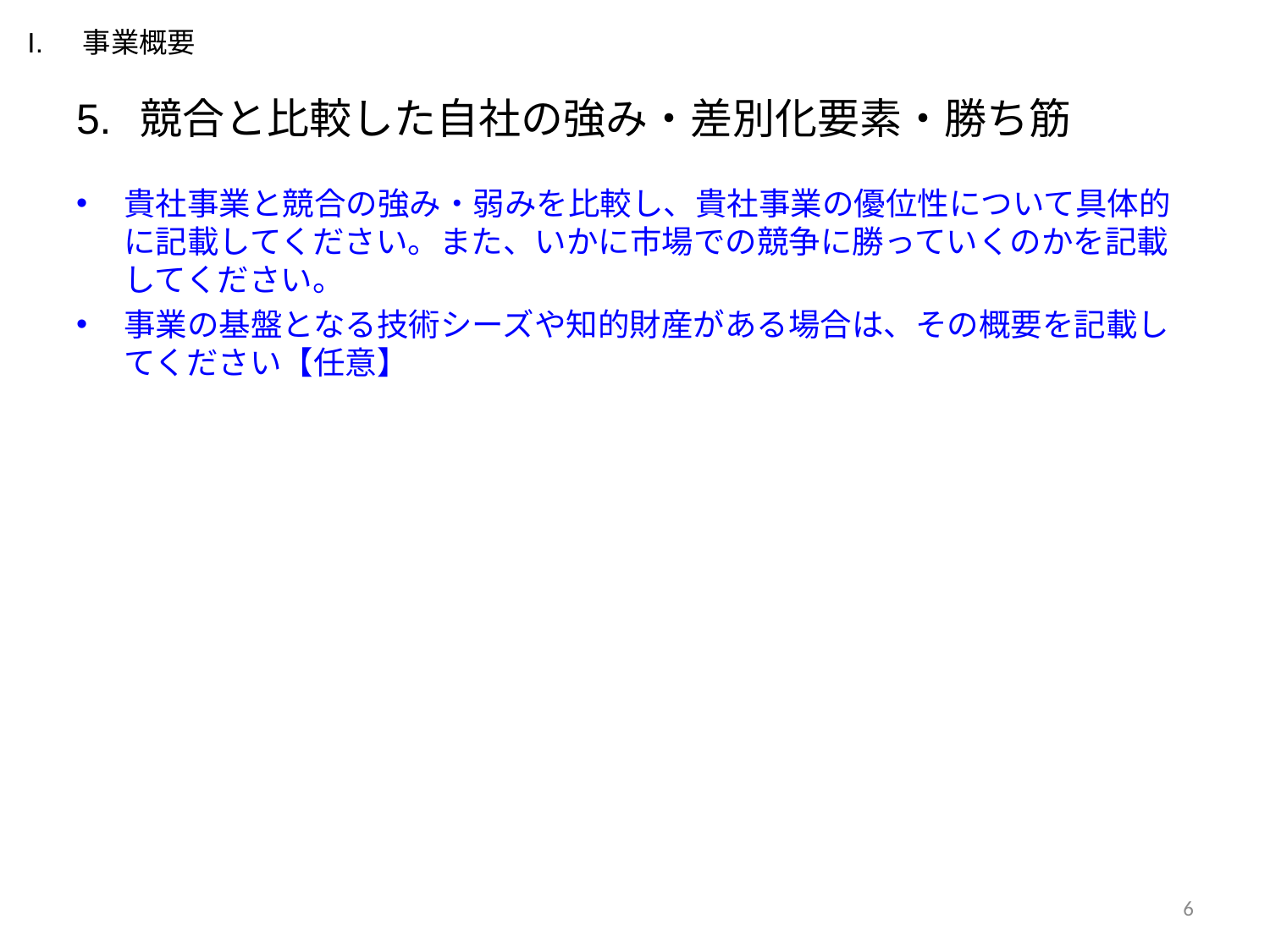

事業概要
# 競合と比較した自社の強み・差別化要素・勝ち筋
貴社事業と競合の強み・弱みを比較し、貴社事業の優位性について具体的に記載してください。また、いかに市場での競争に勝っていくのかを記載してください。
事業の基盤となる技術シーズや知的財産がある場合は、その概要を記載してください【任意】
6